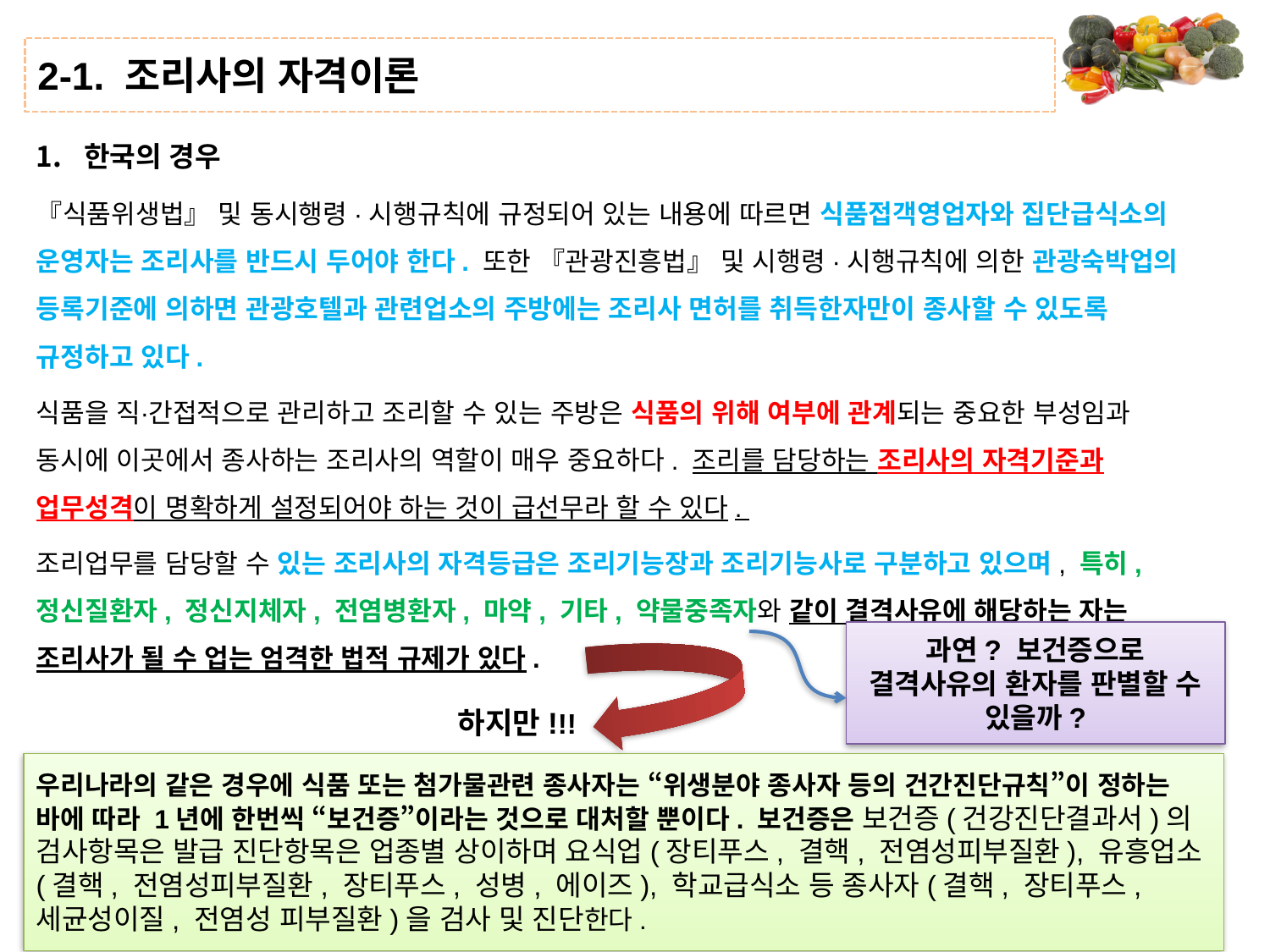

# 2-1. 조리사의 자격이론
한국의 경우
『식품위생법』 및 동시행령·시행규칙에 규정되어 있는 내용에 따르면 식품접객영업자와 집단급식소의 운영자는 조리사를 반드시 두어야 한다. 또한 『관광진흥법』 및 시행령·시행규칙에 의한 관광숙박업의 등록기준에 의하면 관광호텔과 관련업소의 주방에는 조리사 면허를 취득한자만이 종사할 수 있도록 규정하고 있다.
식품을 직∙간접적으로 관리하고 조리할 수 있는 주방은 식품의 위해 여부에 관계되는 중요한 부성임과 동시에 이곳에서 종사하는 조리사의 역할이 매우 중요하다. 조리를 담당하는 조리사의 자격기준과 업무성격이 명확하게 설정되어야 하는 것이 급선무라 할 수 있다.
조리업무를 담당할 수 있는 조리사의 자격등급은 조리기능장과 조리기능사로 구분하고 있으며, 특히, 정신질환자, 정신지체자, 전염병환자, 마약, 기타, 약물중족자와 같이 결격사유에 해당하는 자는 조리사가 될 수 업는 엄격한 법적 규제가 있다.

과연? 보건증으로 결격사유의 환자를 판별할 수 있을까?

하지만!!!
우리나라의 같은 경우에 식품 또는 첨가물관련 종사자는 “위생분야 종사자 등의 건간진단규칙”이 정하는 바에 따라 1년에 한번씩 “보건증”이라는 것으로 대처할 뿐이다. 보건증은 ​​보건증(건강진단결과서)의 검사항목은 발급 진단항목은 업종별 상이하며 요식업(장티푸스, 결핵, 전염성피부질환), 유흥업소(결핵, 전염성피부질환, 장티푸스, 성병, 에이즈), 학교급식소 등 종사자(결핵, 장티푸스, 세균성이질, 전염성 피부질환)을 검사 및 진단한다.